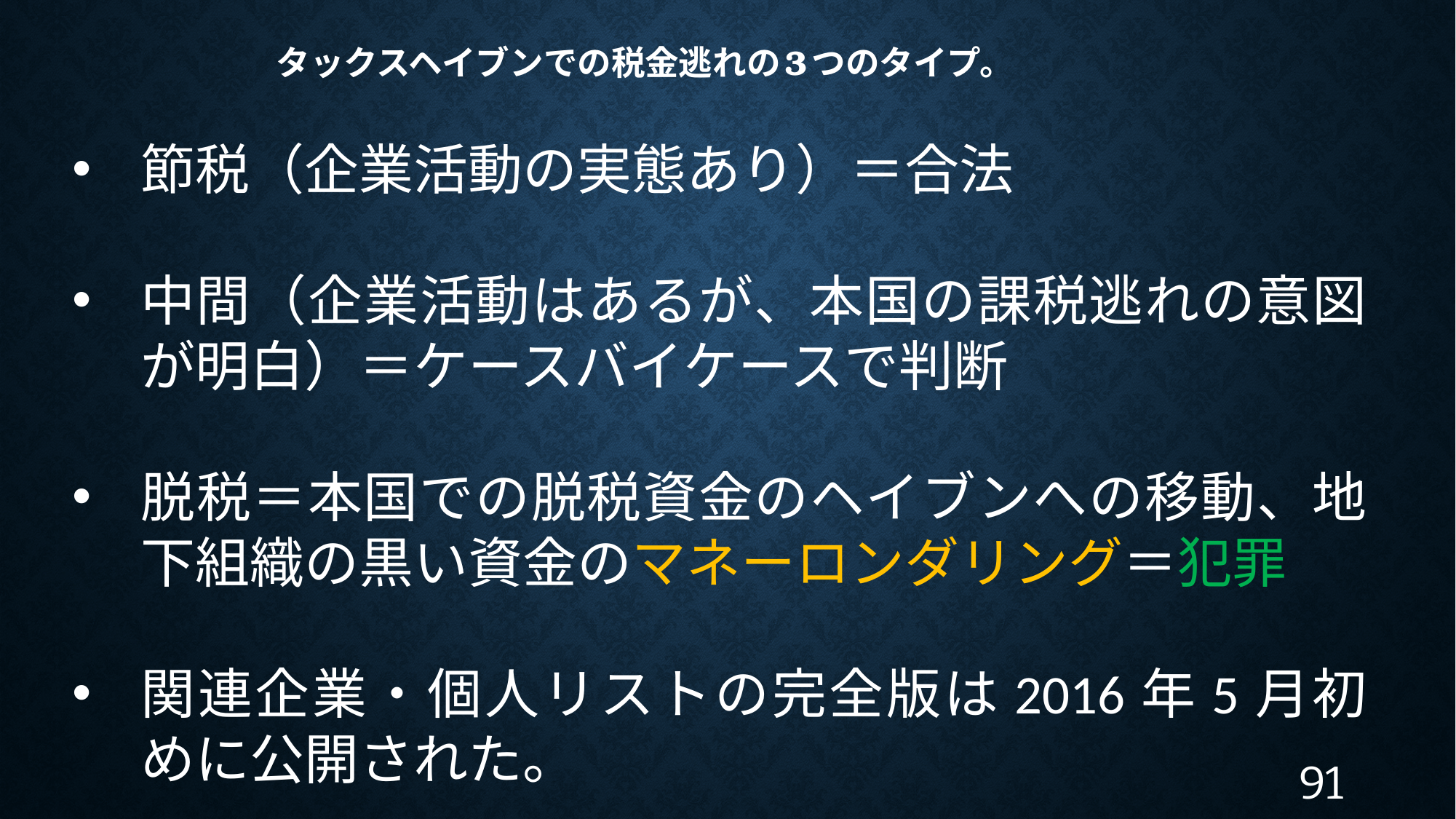

タックスヘイブンでの税金逃れの3つのタイプ。
節税（企業活動の実態あり）＝合法

中間（企業活動はあるが、本国の課税逃れの意図が明白）＝ケースバイケースで判断

脱税＝本国での脱税資金のヘイブンへの移動、地下組織の黒い資金のマネーロンダリング＝犯罪

関連企業・個人リストの完全版は2016年5月初めに公開された。
91